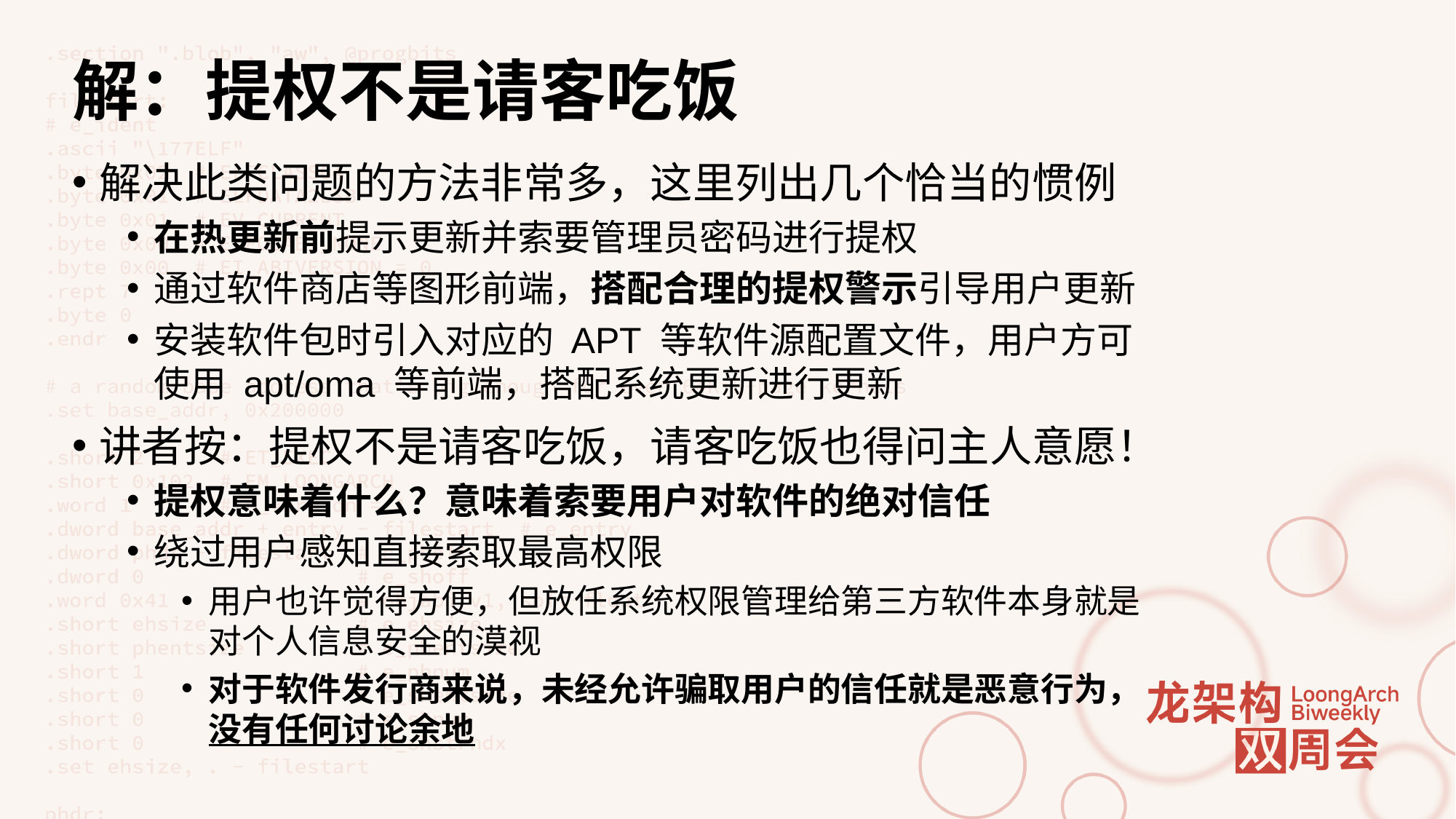

# 解：提权不是请客吃饭
解决此类问题的方法非常多，这里列出几个恰当的惯例
在热更新前提示更新并索要管理员密码进行提权
通过软件商店等图形前端，搭配合理的提权警示引导用户更新
安装软件包时引入对应的 APT 等软件源配置文件，用户方可
使用 apt/oma 等前端，搭配系统更新进行更新
讲者按：提权不是请客吃饭，请客吃饭也得问主人意愿！
提权意味着什么？意味着索要用户对软件的绝对信任
绕过用户感知直接索取最高权限
用户也许觉得方便，但放任系统权限管理给第三方软件本身就是
对个人信息安全的漠视
对于软件发行商来说，未经允许骗取用户的信任就是恶意行为，
没有任何讨论余地